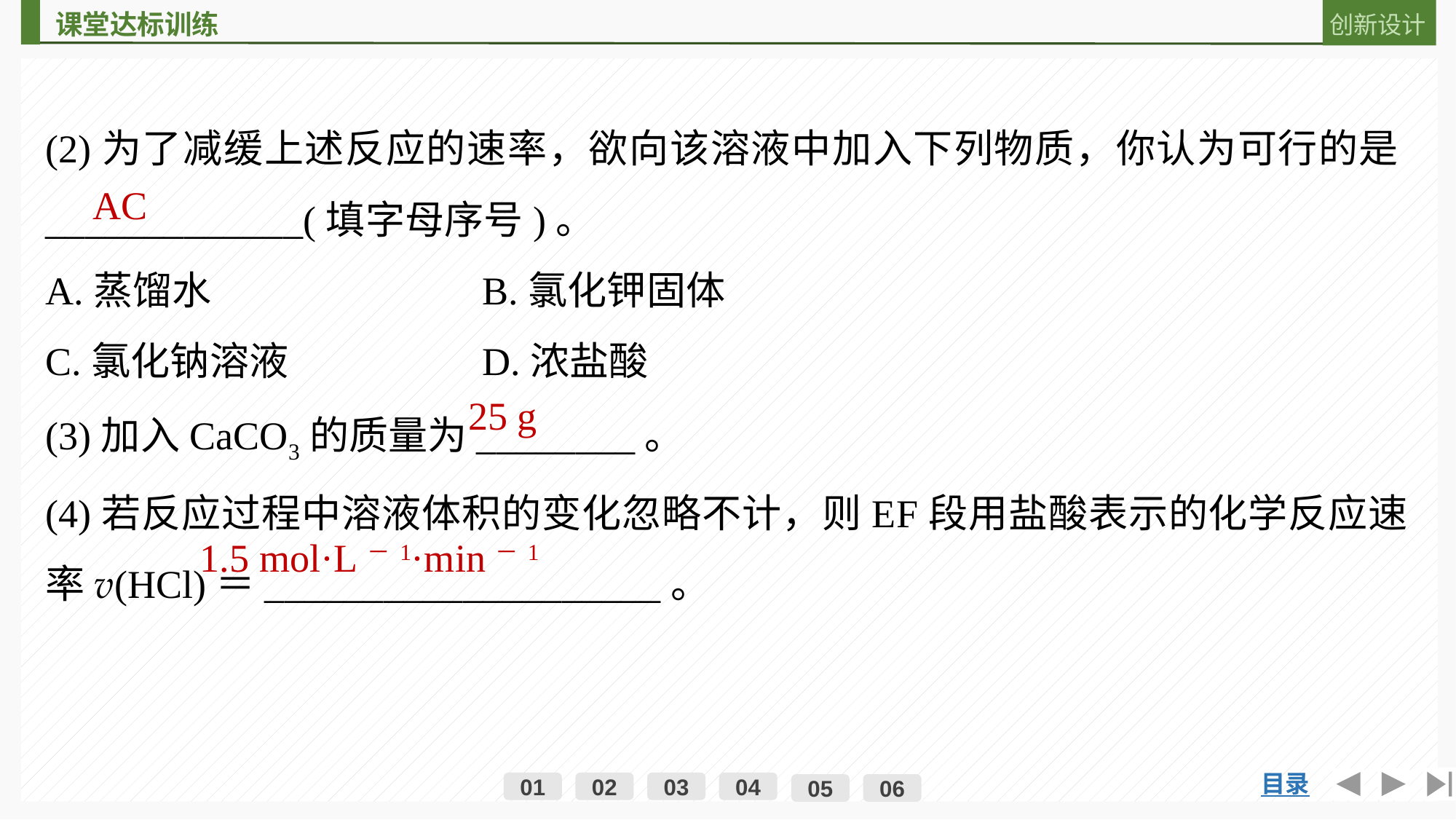

(2)为了减缓上述反应的速率，欲向该溶液中加入下列物质，你认为可行的是_____________(填字母序号)。
A.蒸馏水 			B.氯化钾固体
C.氯化钠溶液 			D.浓盐酸
(3)加入CaCO3的质量为________。
(4)若反应过程中溶液体积的变化忽略不计，则EF段用盐酸表示的化学反应速率v(HCl)＝____________________。
AC
25 g
1.5 mol·L－1·min－1